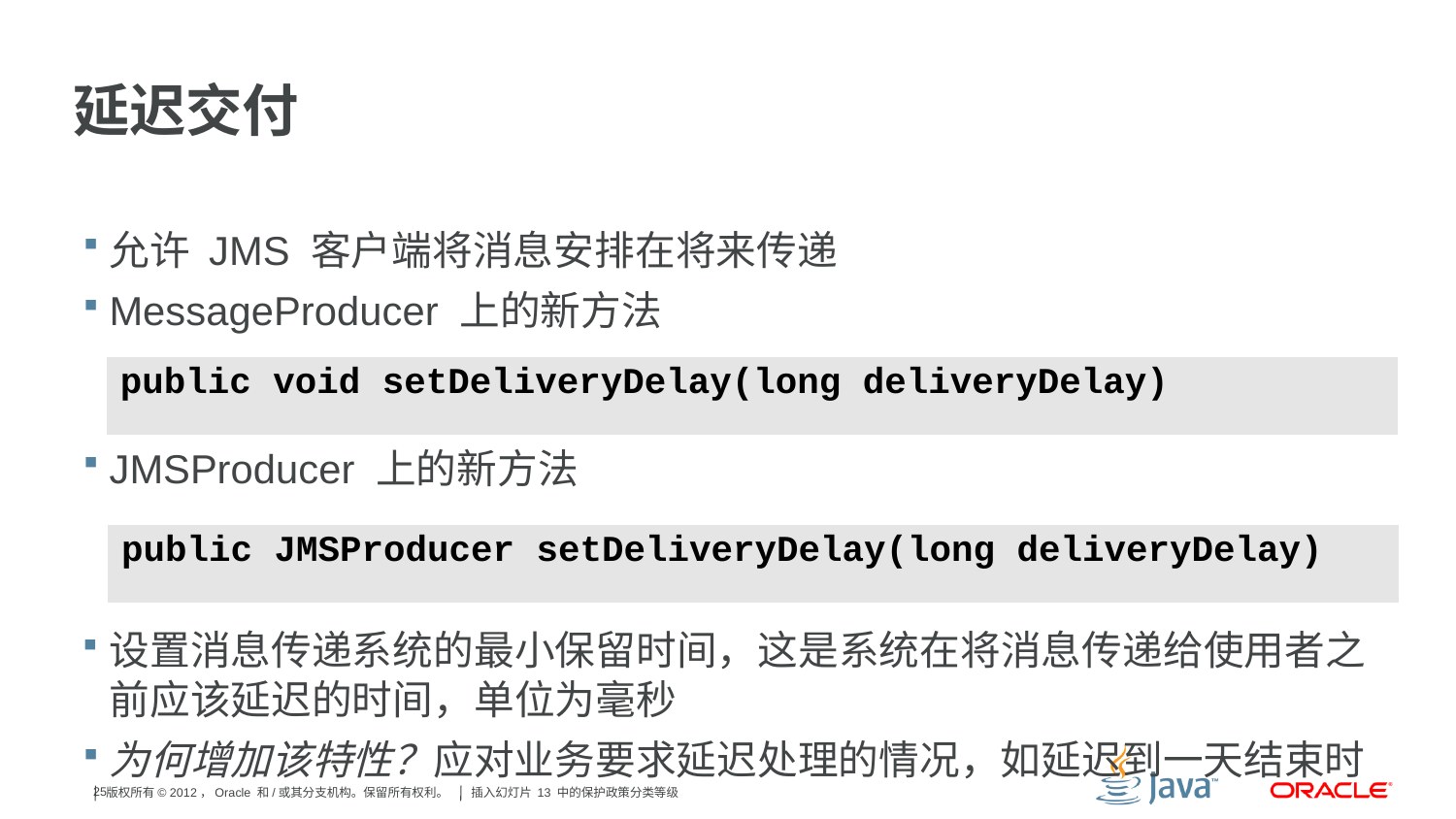

# 延迟交付

允许 JMS 客户端将消息安排在将来传递
MessageProducer 上的新方法
JMSProducer 上的新方法

设置消息传递系统的最小保留时间，这是系统在将消息传递给使用者之前应该延迟的时间，单位为毫秒
为何增加该特性？应对业务要求延迟处理的情况，如延迟到一天结束时

| public void setDeliveryDelay(long deliveryDelay) |
| --- |
| public JMSProducer setDeliveryDelay(long deliveryDelay) |
| --- |